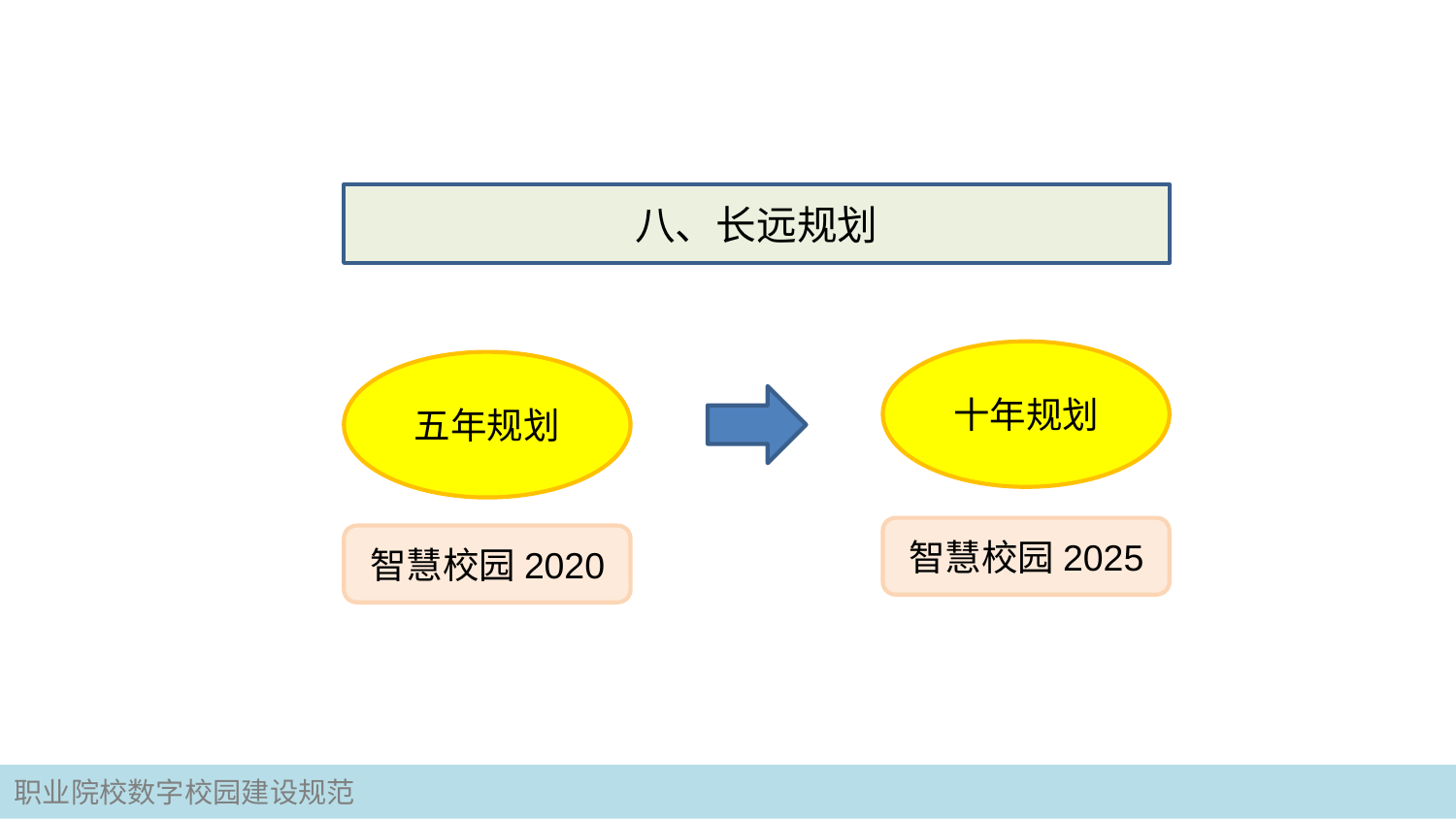

八、长远规划
十年规划
五年规划

智慧校园2025
智慧校园2020
职业院校数字校园建设规范